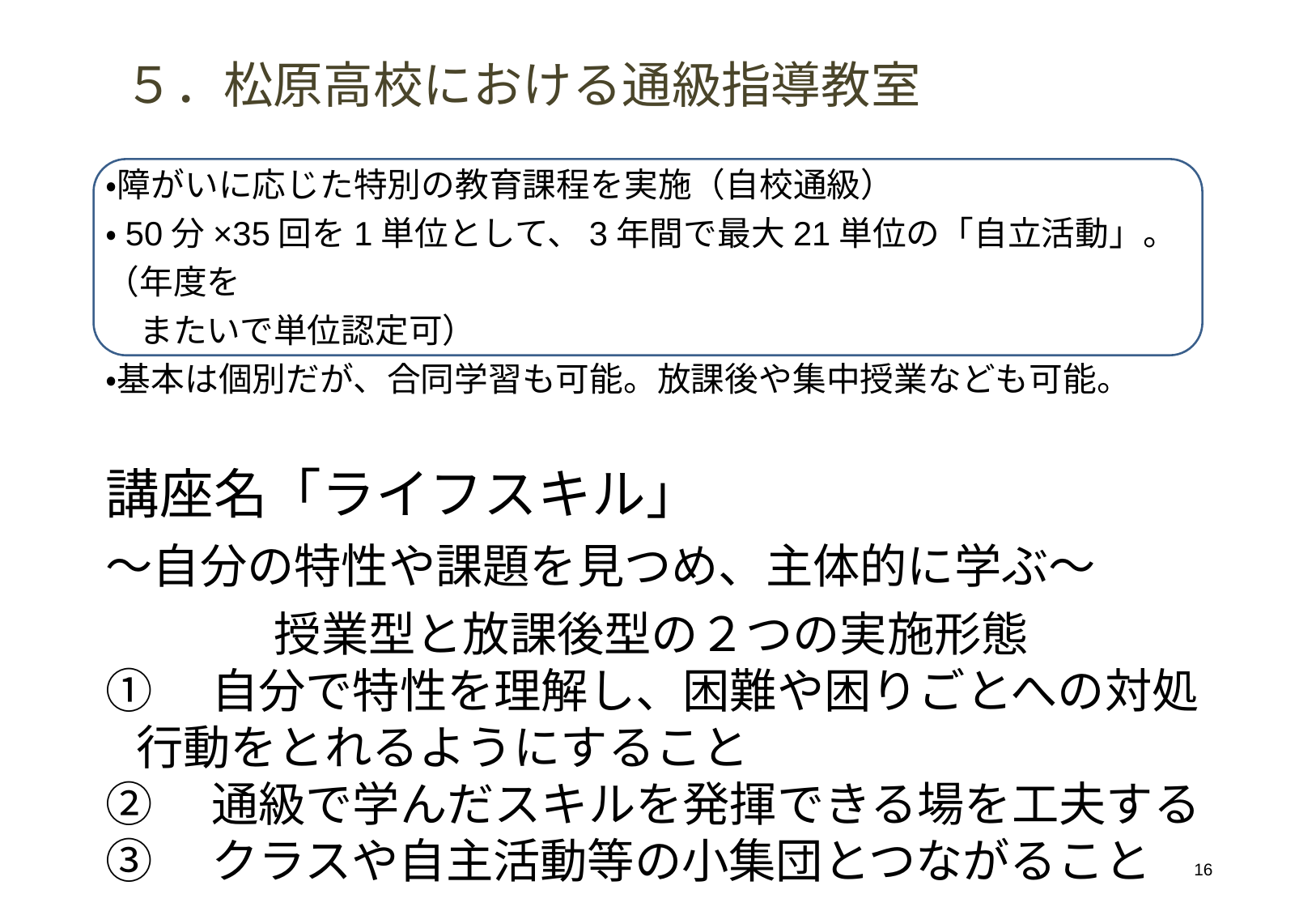

# ５．松原高校における通級指導教室
・障がいに応じた特別の教育課程を実施（自校通級）
・50分×35回を1単位として、3年間で最大21単位の「自立活動」。（年度を
　またいで単位認定可）
・基本は個別だが、合同学習も可能。放課後や集中授業なども可能。

講座名「ライフスキル」
～自分の特性や課題を見つめ、主体的に学ぶ～
　　　　授業型と放課後型の２つの実施形態
①　自分で特性を理解し、困難や困りごとへの対処行動をとれるようにすること
②　通級で学んだスキルを発揮できる場を工夫する
③　クラスや自主活動等の小集団とつながること

16